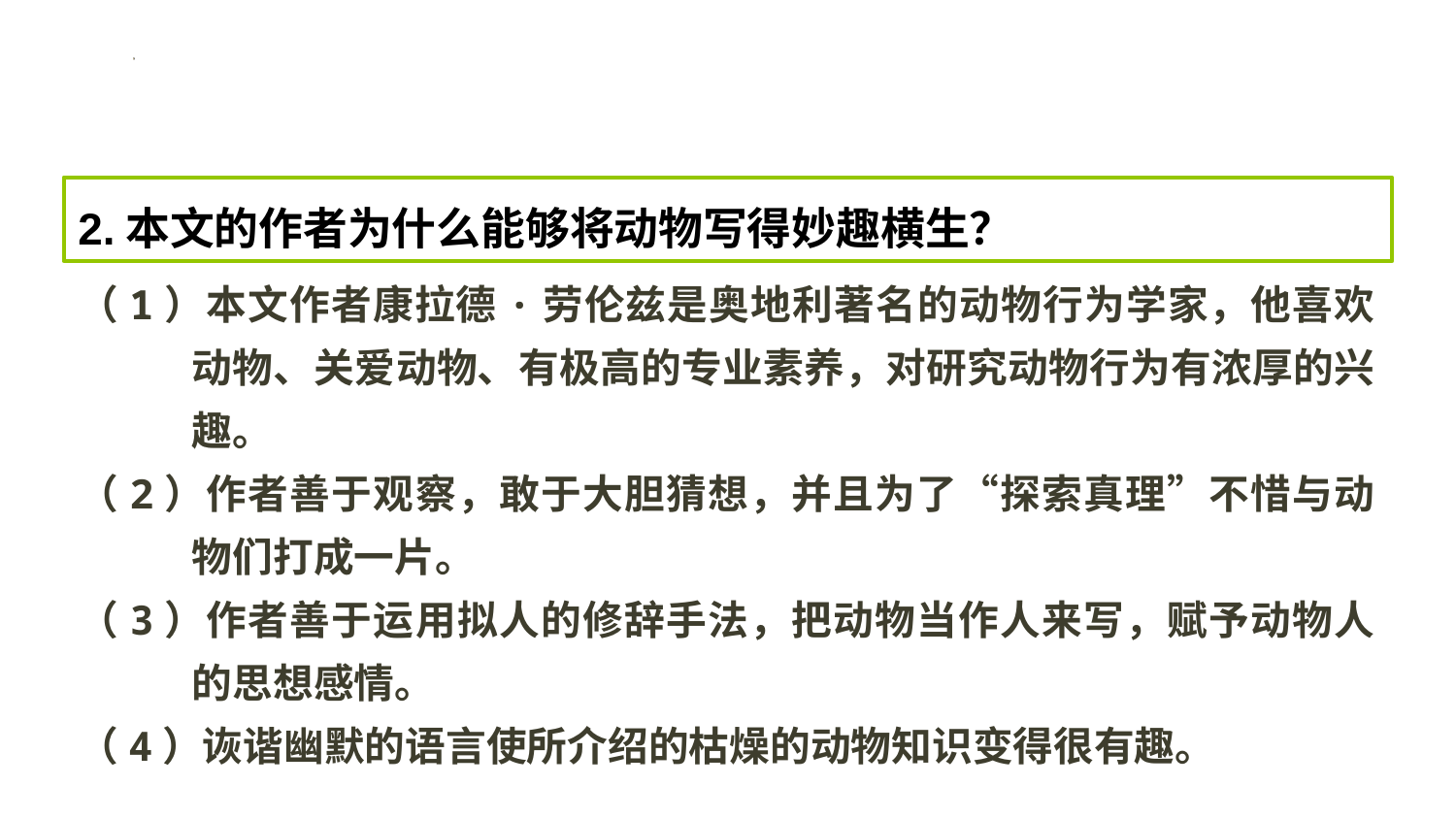

2.本文的作者为什么能够将动物写得妙趣横生？
（1）本文作者康拉德·劳伦兹是奥地利著名的动物行为学家，他喜欢动物、关爱动物、有极高的专业素养，对研究动物行为有浓厚的兴趣。
（2）作者善于观察，敢于大胆猜想，并且为了“探索真理”不惜与动物们打成一片。
（3）作者善于运用拟人的修辞手法，把动物当作人来写，赋予动物人的思想感情。
（4）诙谐幽默的语言使所介绍的枯燥的动物知识变得很有趣。